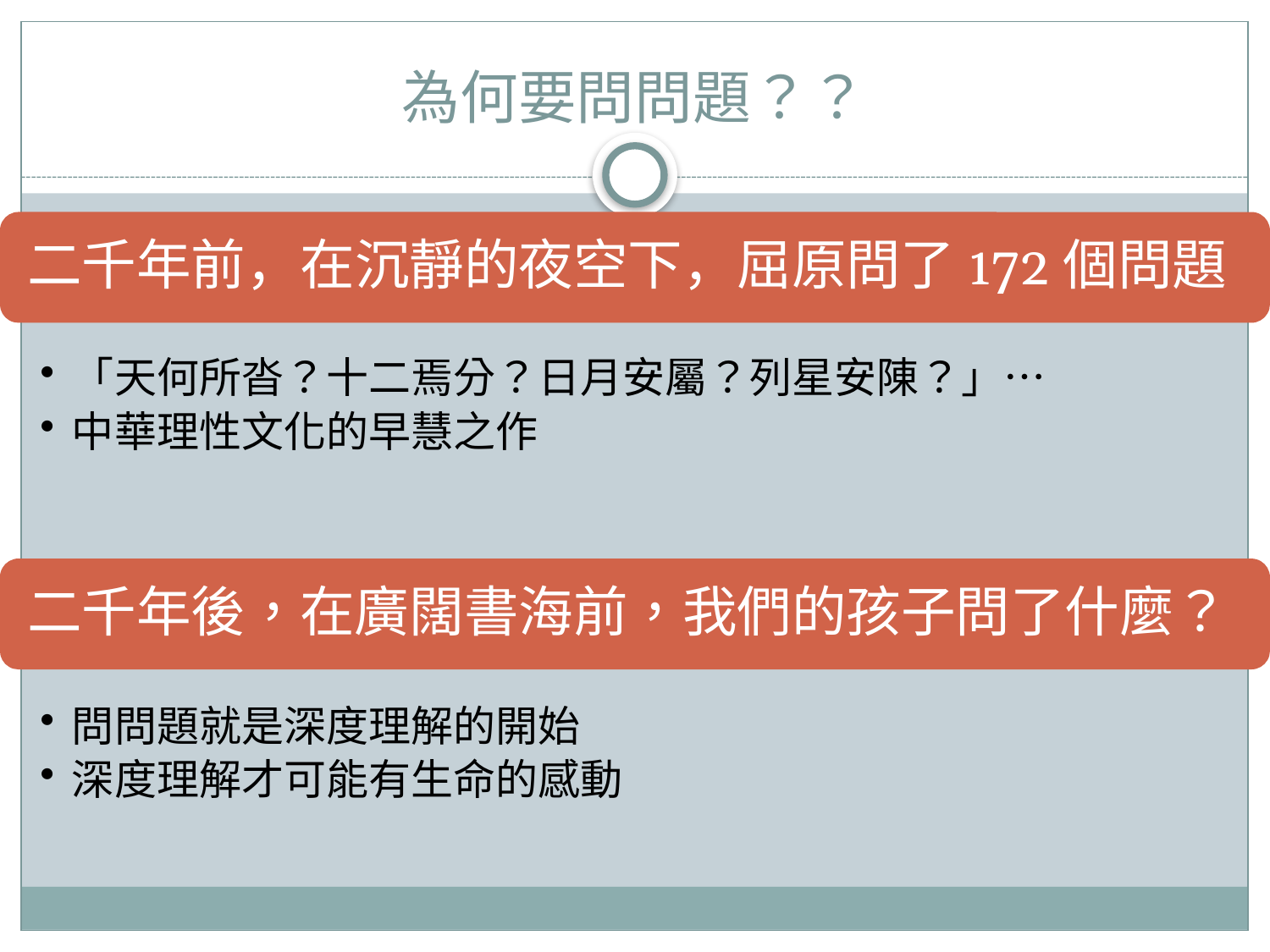

# 為何要問問題？？
二千年前，在沉靜的夜空下，屈原問了172個問題
「天何所沓？十二焉分？日月安屬？列星安陳？」…
中華理性文化的早慧之作

二千年後，在廣闊書海前，我們的孩子問了什麼？

問問題就是深度理解的開始
深度理解才可能有生命的感動